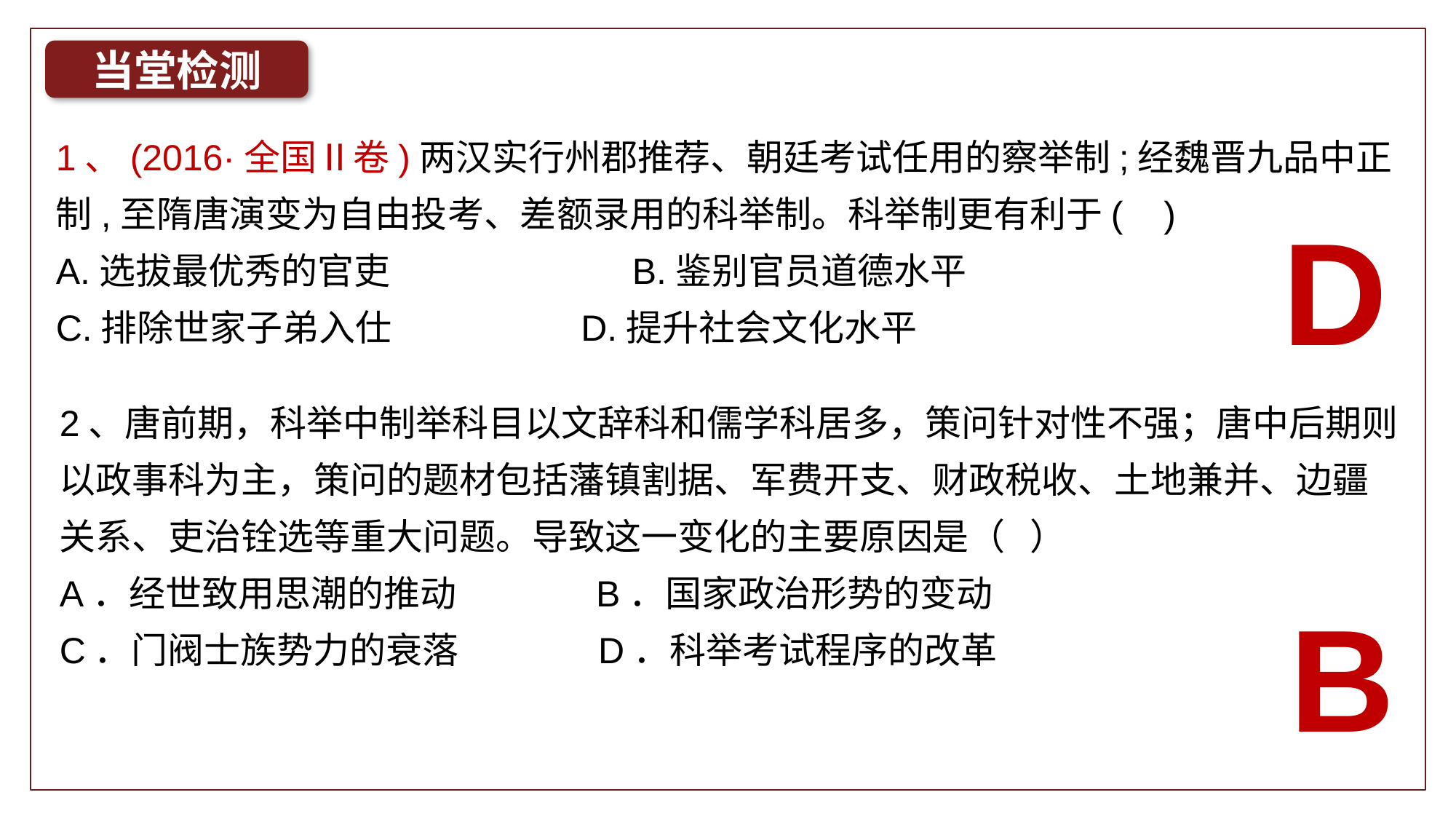

当堂检测
1、(2016·全国Ⅱ卷)两汉实行州郡推荐、朝廷考试任用的察举制;经魏晋九品中正制,至隋唐演变为自由投考、差额录用的科举制。科举制更有利于(    )
A.选拔最优秀的官吏	                B.鉴别官员道德水平
C.排除世家子弟入仕                      D.提升社会文化水平
D
2、唐前期，科举中制举科目以文辞科和儒学科居多，策问针对性不强；唐中后期则以政事科为主，策问的题材包括藩镇割据、军费开支、财政税收、土地兼并、边疆关系、吏治铨选等重大问题。导致这一变化的主要原因是（   ）
A．经世致用思潮的推动                B．国家政治形势的变动
C．门阀士族势力的衰落                D．科举考试程序的改革
B